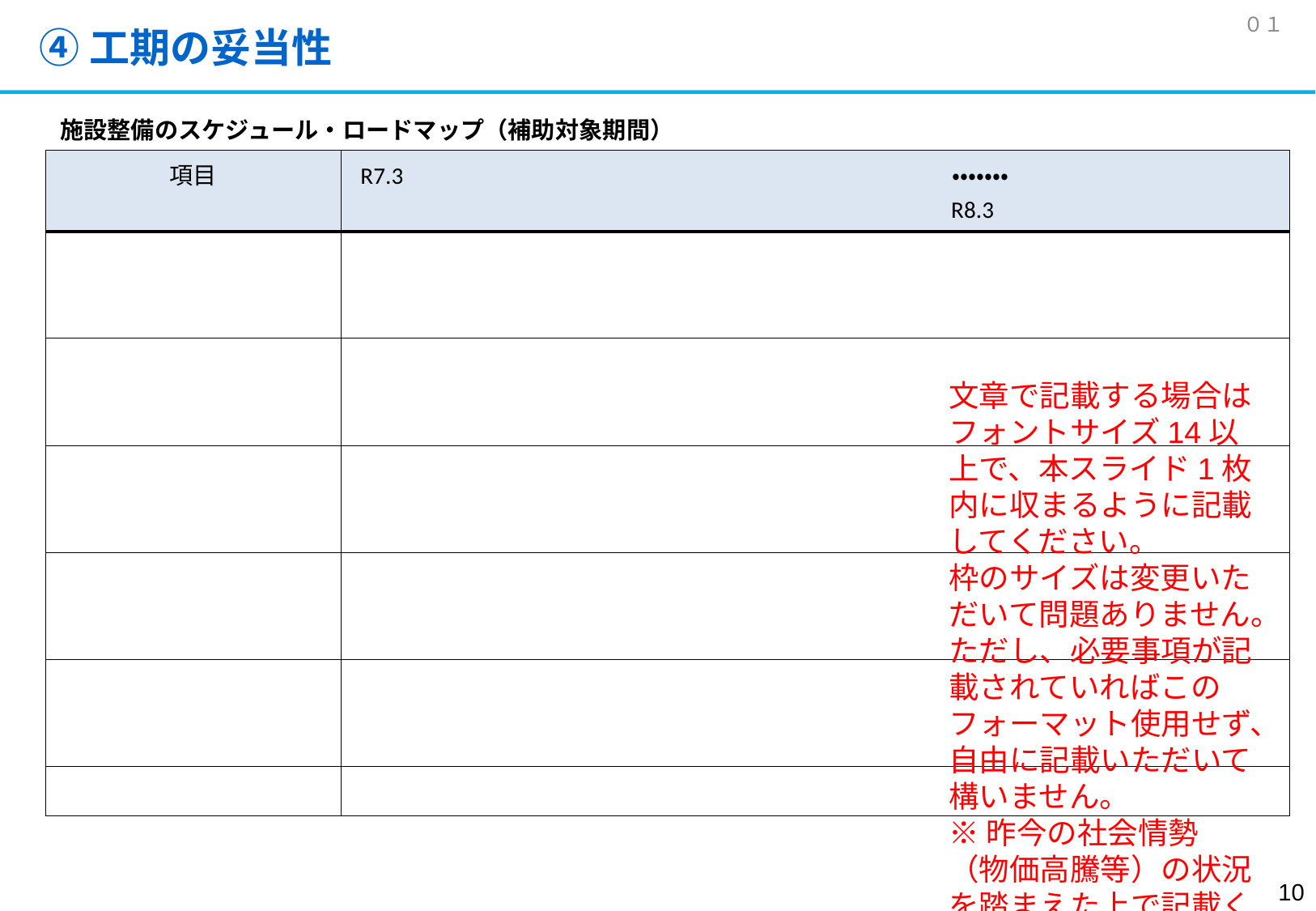

０１
# ④工期の妥当性
　施設整備のスケジュール・ロードマップ（補助対象期間）
| 項目 | R7.3　　　　　　　　　　　　　　　　　　　　　　　・・・・・・・　　　　　　　　　　　　　　　　　　　　　　　　R8.3 |
| --- | --- |
|  |  |
|  |  |
|  |  |
|  |  |
|  |  |
|  |  |
文章で記載する場合はフォントサイズ14以上で、本スライド1枚内に収まるように記載してください。
枠のサイズは変更いただいて問題ありません。
ただし、必要事項が記載されていればこのフォーマット使用せず、自由に記載いただいて構いません。
※昨今の社会情勢（物価高騰等）の状況を踏まえた上で記載ください。
10